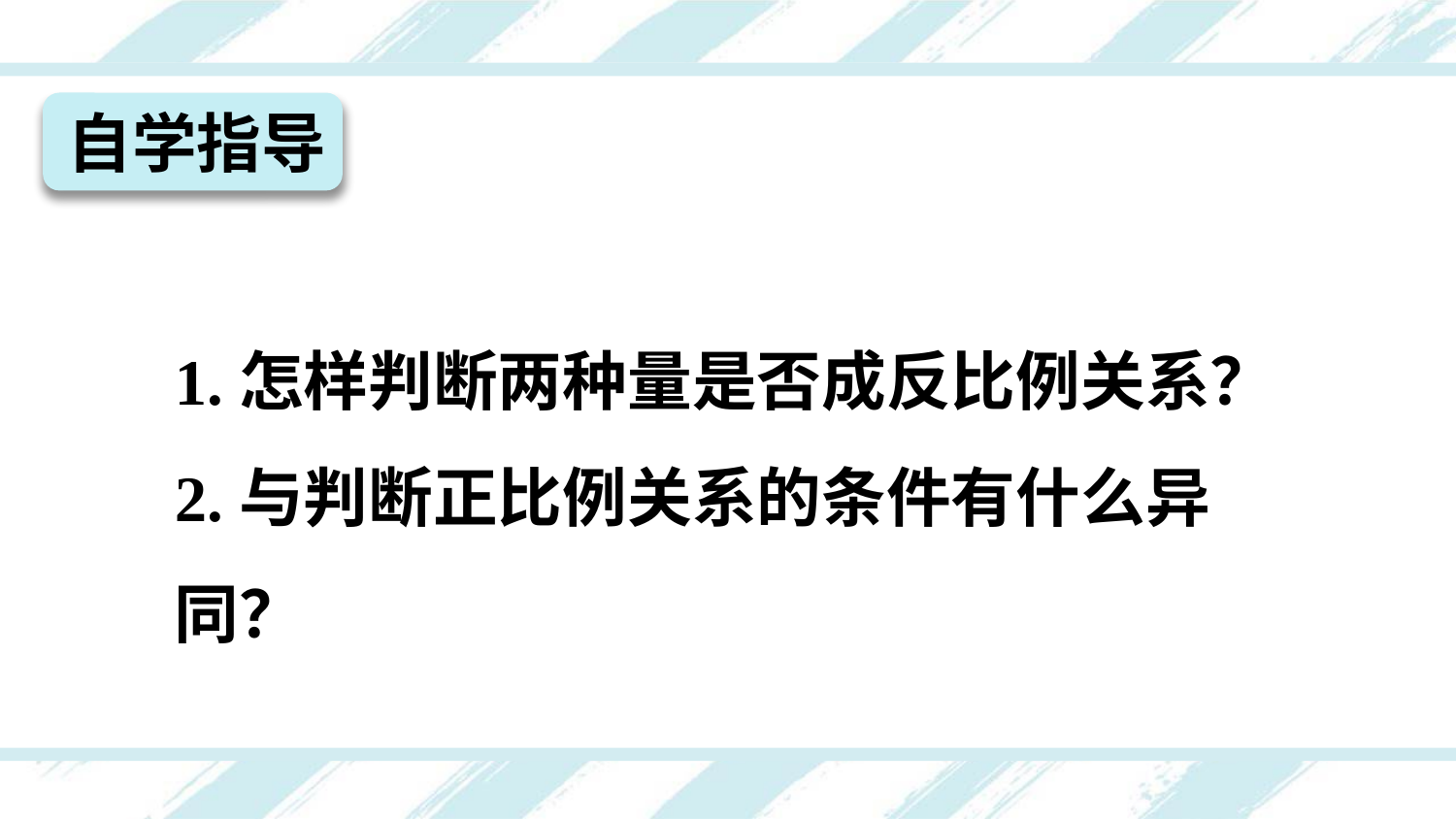

自学指导
1.怎样判断两种量是否成反比例关系？
2.与判断正比例关系的条件有什么异同？